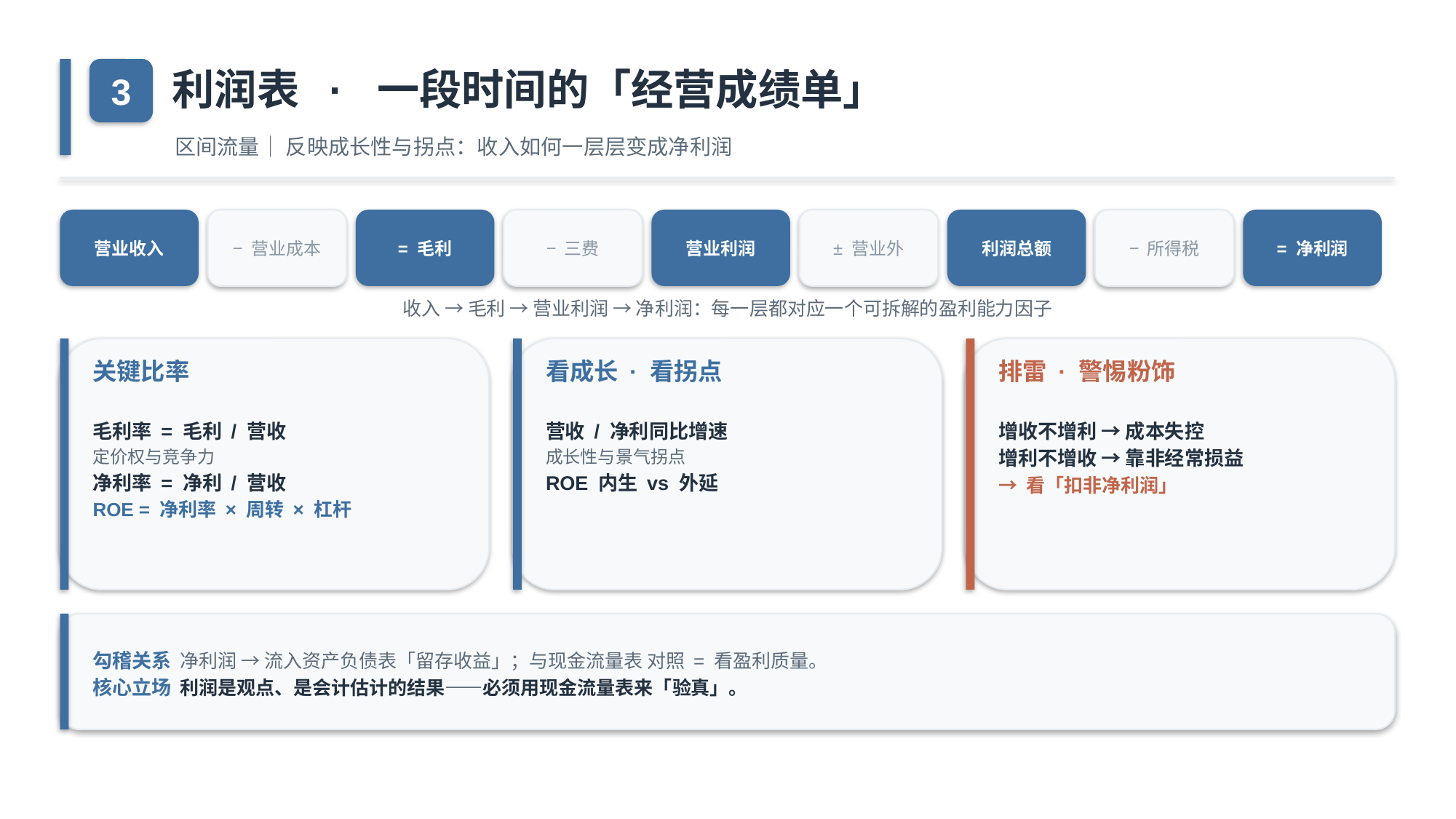

利润表  ·  一段时间的「经营成绩单」

3
区间流量｜ 反映成长性与拐点：收入如何一层层变成净利润

营业收入

− 营业成本

= 毛利

− 三费

营业利润

± 营业外

利润总额

− 所得税

= 净利润
收入 → 毛利 → 营业利润 → 净利润：每一层都对应一个可拆解的盈利能力因子

关键比率
看成长 · 看拐点
排雷 · 警惕粉饰
毛利率 = 毛利 / 营收
定价权与竞争力
净利率 = 净利 / 营收
ROE = 净利率 × 周转 × 杠杆
营收 / 净利同比增速
成长性与景气拐点
ROE 内生 vs 外延
增收不增利 → 成本失控
增利不增收 → 靠非经常损益
→ 看「扣非净利润」

勾稽关系  净利润 → 流入资产负债表「留存收益」；与现金流量表 对照 = 看盈利质量。
核心立场  利润是观点、是会计估计的结果——必须用现金流量表来「验真」。